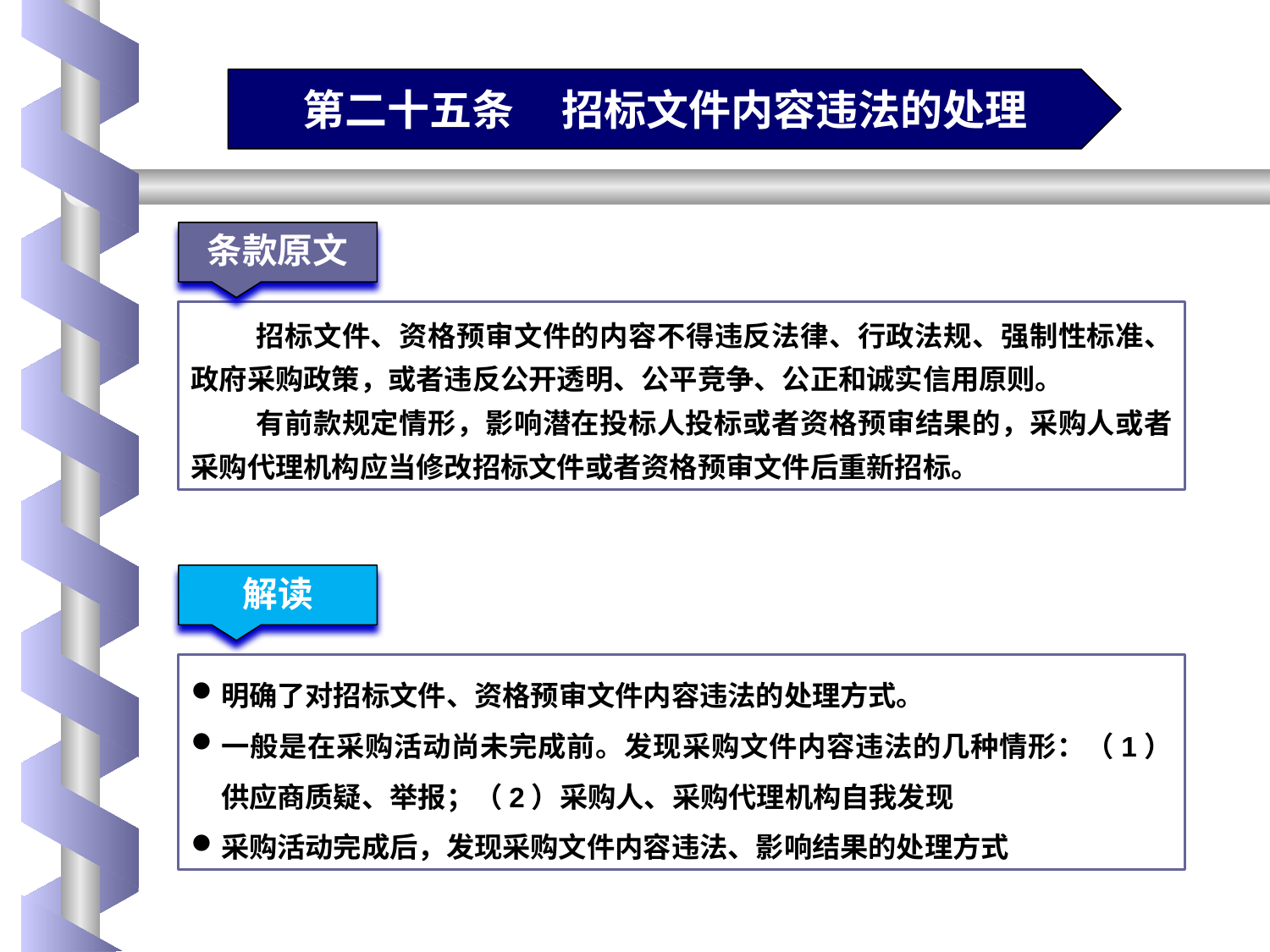

第二十五条     招标文件内容违法的处理
条款原文
招标文件、资格预审文件的内容不得违反法律、行政法规、强制性标准、政府采购政策，或者违反公开透明、公平竞争、公正和诚实信用原则。
有前款规定情形，影响潜在投标人投标或者资格预审结果的，采购人或者采购代理机构应当修改招标文件或者资格预审文件后重新招标。
解读
明确了对招标文件、资格预审文件内容违法的处理方式。
一般是在采购活动尚未完成前。发现采购文件内容违法的几种情形：（1）供应商质疑、举报；（2）采购人、采购代理机构自我发现
采购活动完成后，发现采购文件内容违法、影响结果的处理方式